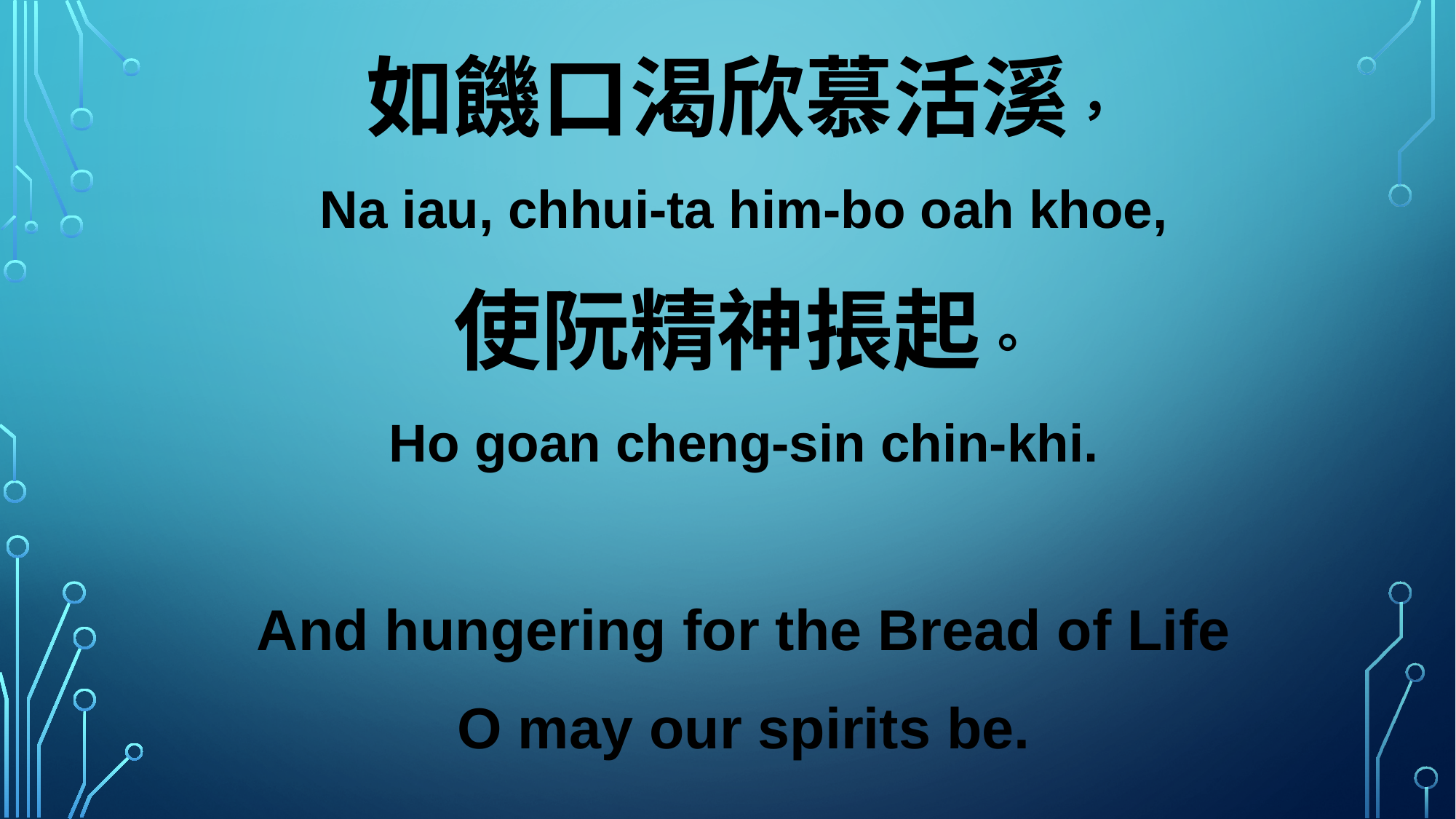

如饑口渴欣慕活溪，
Na iau, chhui-ta him-bo oah khoe,
使阮精神掁起。
Ho goan cheng-sin chin-khi.

And hungering for the Bread of Life
O may our spirits be.